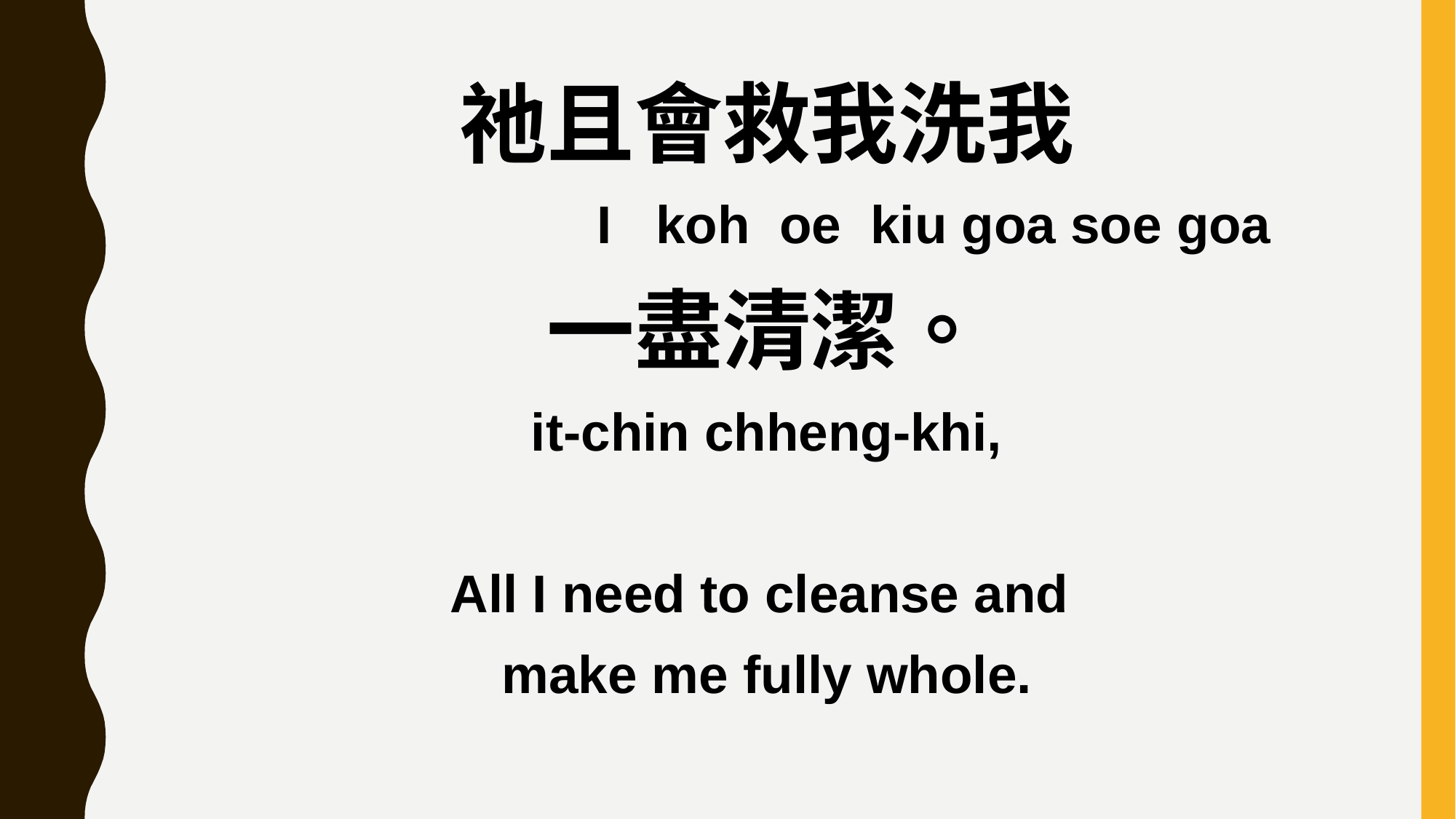

祂且會救我洗我
                                I   koh  oe  kiu goa soe goa
一盡清潔。
it-chin chheng-khi,

All I need to cleanse and
make me fully whole.